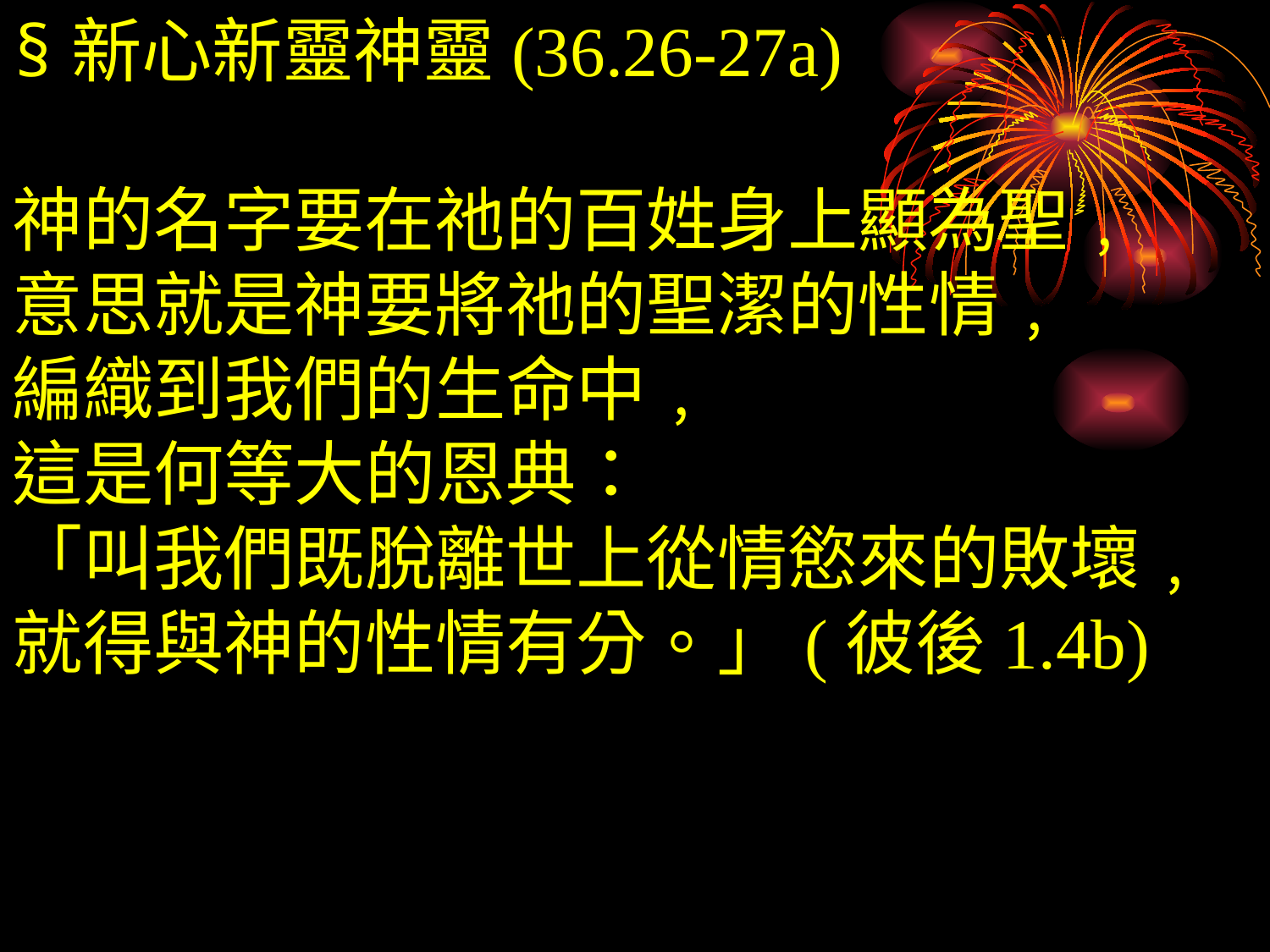

§新心新靈神靈(36.26-27a)

神的名字要在祂的百姓身上顯為聖﹐
意思就是神要將祂的聖潔的性情﹐
編織到我們的生命中﹐
這是何等大的恩典：
「叫我們既脫離世上從情慾來的敗壞﹐就得與神的性情有分。」(彼後1.4b)